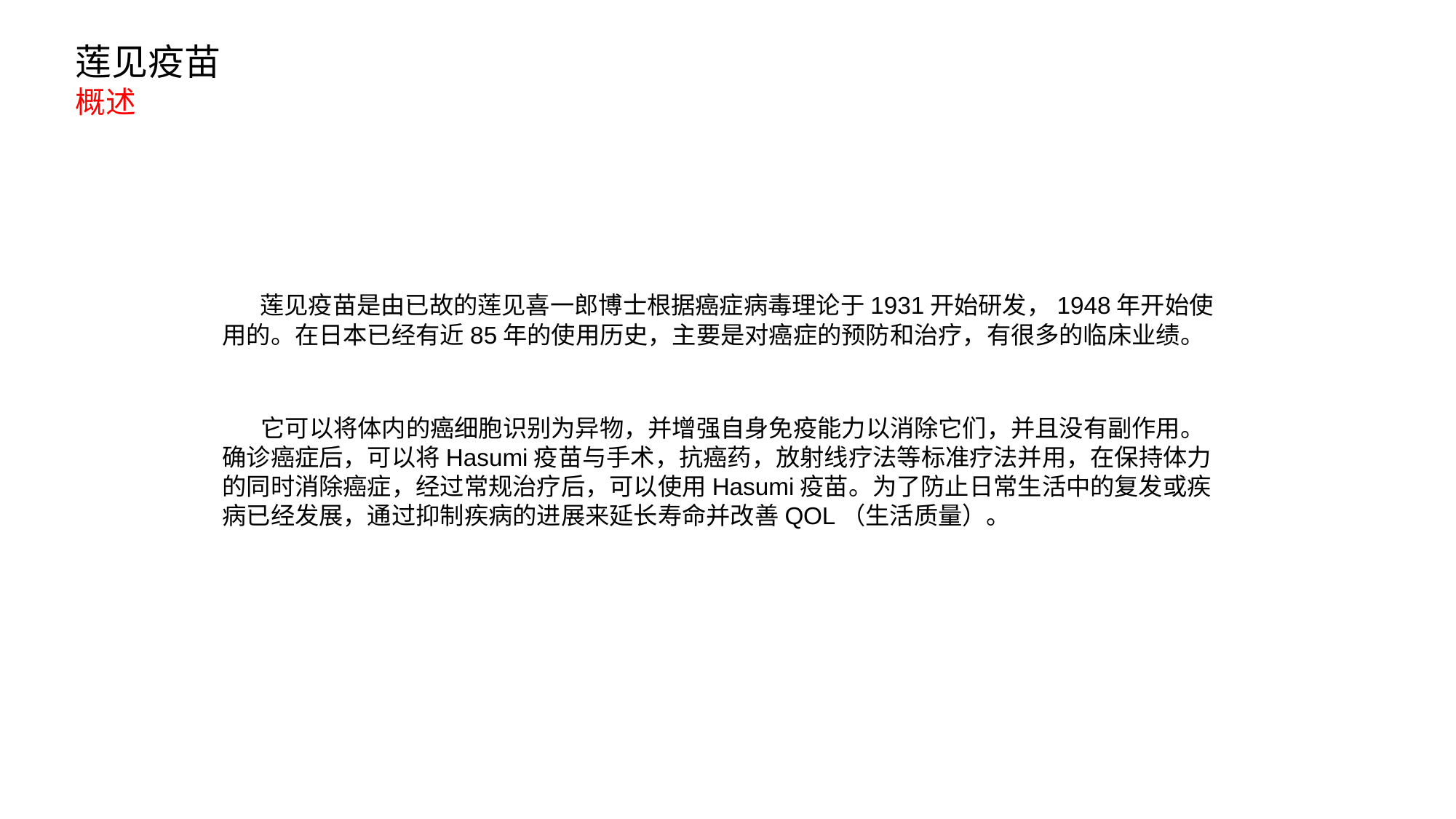

莲见疫苗
概述
     莲见疫苗是由已故的莲见喜一郎博士根据癌症病毒理论于1931开始研发，1948年开始使用的。在日本已经有近85年的使用历史，主要是对癌症的预防和治疗，有很多的临床业绩。

      它可以将体内的癌细胞识别为异物，并增强自身免疫能力以消除它们，并且没有副作用。 确诊癌症后，可以将Hasumi疫苗与手术，抗癌药，放射线疗法等标准疗法并用，在保持体力的同时消除癌症，经过常规治疗后，可以使用Hasumi疫苗。为了防止日常生活中的复发或疾病已经发展，通过抑制疾病的进展来延长寿命并改善QOL（生活质量）。